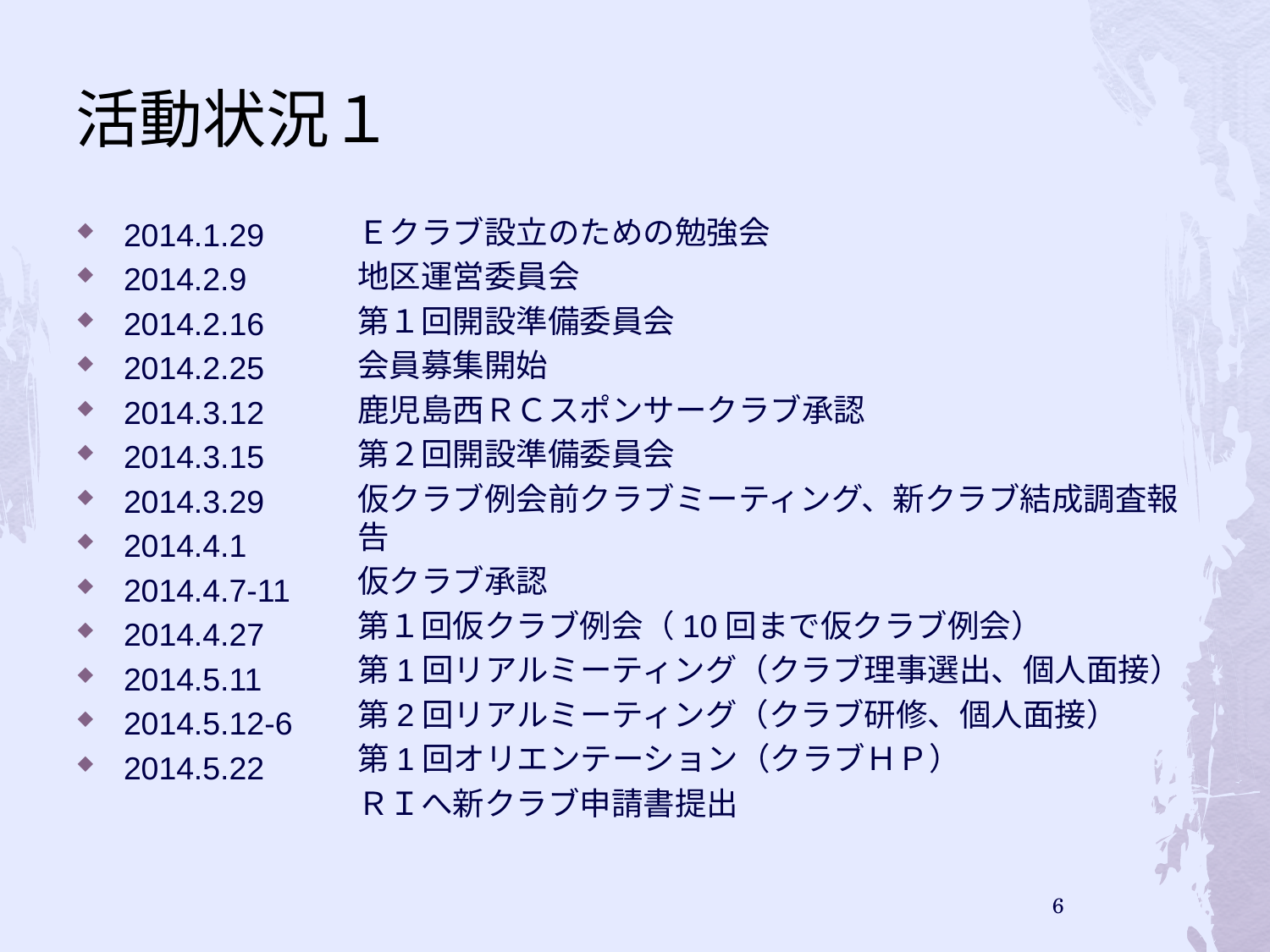

# 活動状況１
Ｅクラブ設立のための勉強会
地区運営委員会
第１回開設準備委員会
会員募集開始
鹿児島西ＲＣスポンサークラブ承認
第２回開設準備委員会
仮クラブ例会前クラブミーティング、新クラブ結成調査報告
仮クラブ承認
第１回仮クラブ例会（10回まで仮クラブ例会）
第1回リアルミーティング（クラブ理事選出、個人面接）
第2回リアルミーティング（クラブ研修、個人面接）
第1回オリエンテーション（クラブＨＰ）
ＲＩへ新クラブ申請書提出
2014.1.29
2014.2.9
2014.2.16
2014.2.25
2014.3.12
2014.3.15
2014.3.29
2014.4.1
2014.4.7-11
2014.4.27
2014.5.11
2014.5.12-6
2014.5.22

6